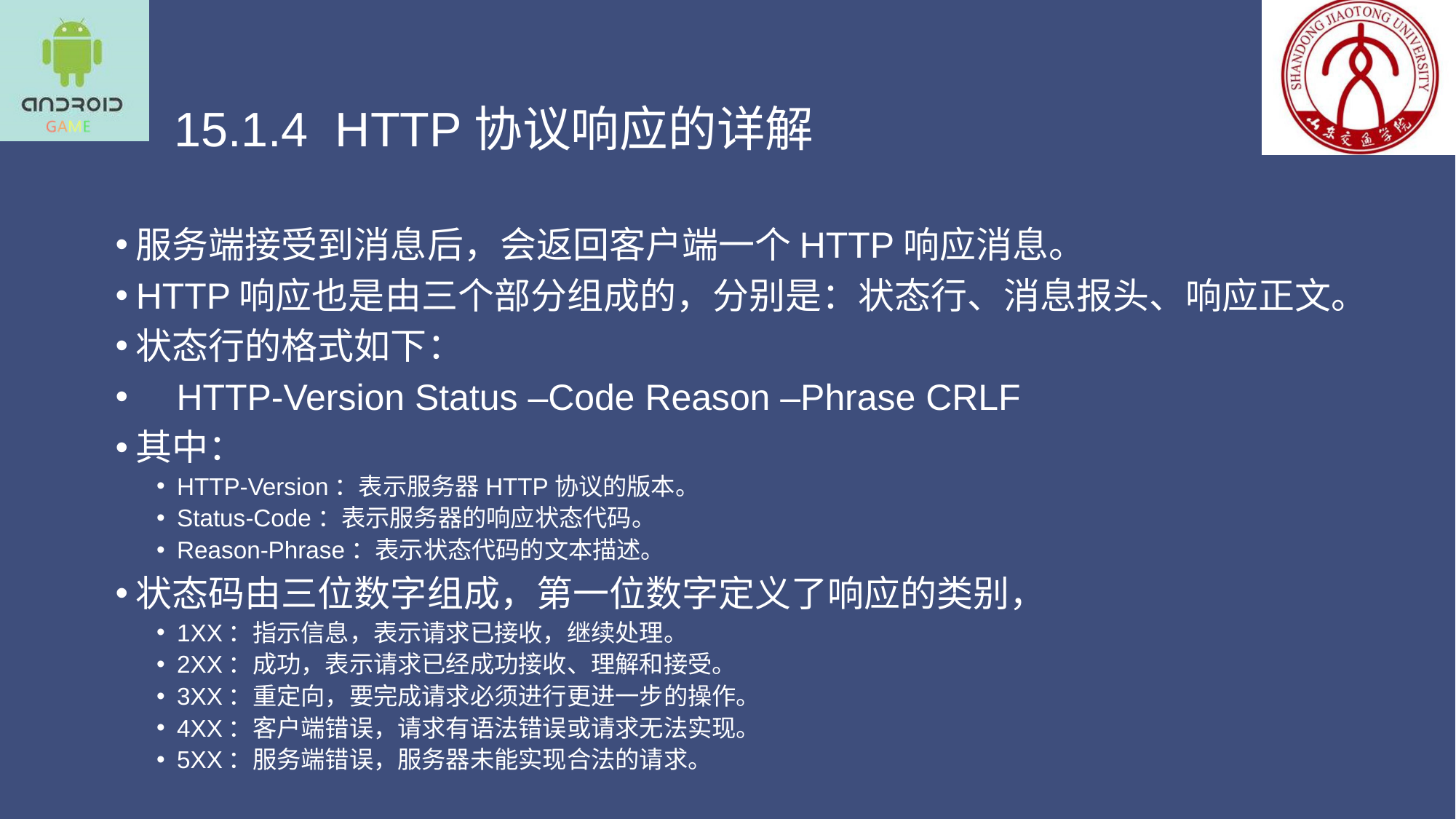

# 15.1.4  HTTP协议响应的详解
服务端接受到消息后，会返回客户端一个HTTP响应消息。
HTTP响应也是由三个部分组成的，分别是：状态行、消息报头、响应正文。
状态行的格式如下：
    HTTP-Version Status –Code Reason –Phrase CRLF
其中：
HTTP-Version：表示服务器HTTP协议的版本。
Status-Code：表示服务器的响应状态代码。
Reason-Phrase：表示状态代码的文本描述。
状态码由三位数字组成，第一位数字定义了响应的类别，
1XX：指示信息，表示请求已接收，继续处理。
2XX：成功，表示请求已经成功接收、理解和接受。
3XX：重定向，要完成请求必须进行更进一步的操作。
4XX：客户端错误，请求有语法错误或请求无法实现。
5XX：服务端错误，服务器未能实现合法的请求。